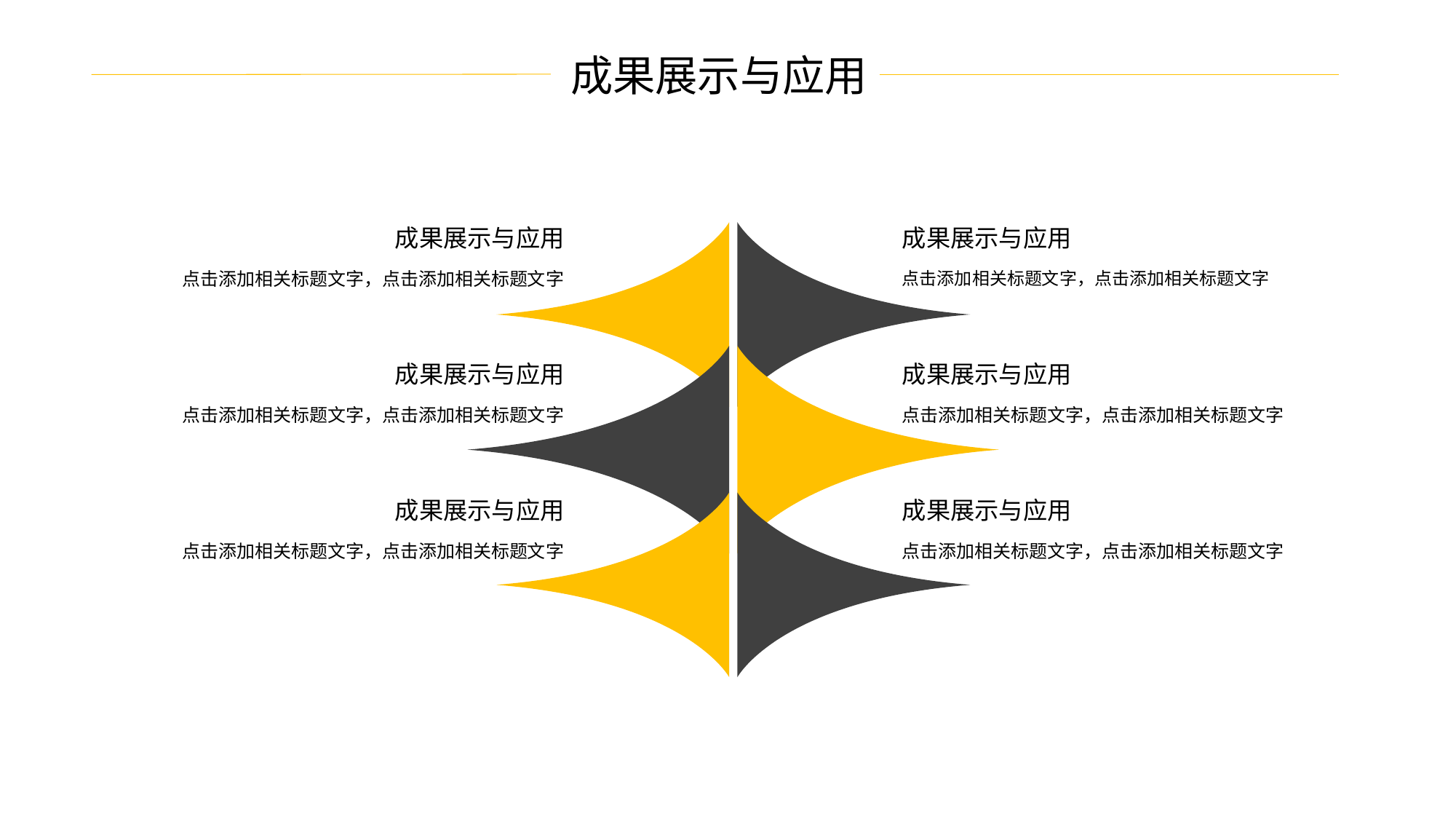

成果展示与应用

成果展示与应用
点击添加相关标题文字，点击添加相关标题文字
成果展示与应用
点击添加相关标题文字，点击添加相关标题文字

成果展示与应用
点击添加相关标题文字，点击添加相关标题文字
成果展示与应用
点击添加相关标题文字，点击添加相关标题文字

成果展示与应用
点击添加相关标题文字，点击添加相关标题文字
成果展示与应用
点击添加相关标题文字，点击添加相关标题文字